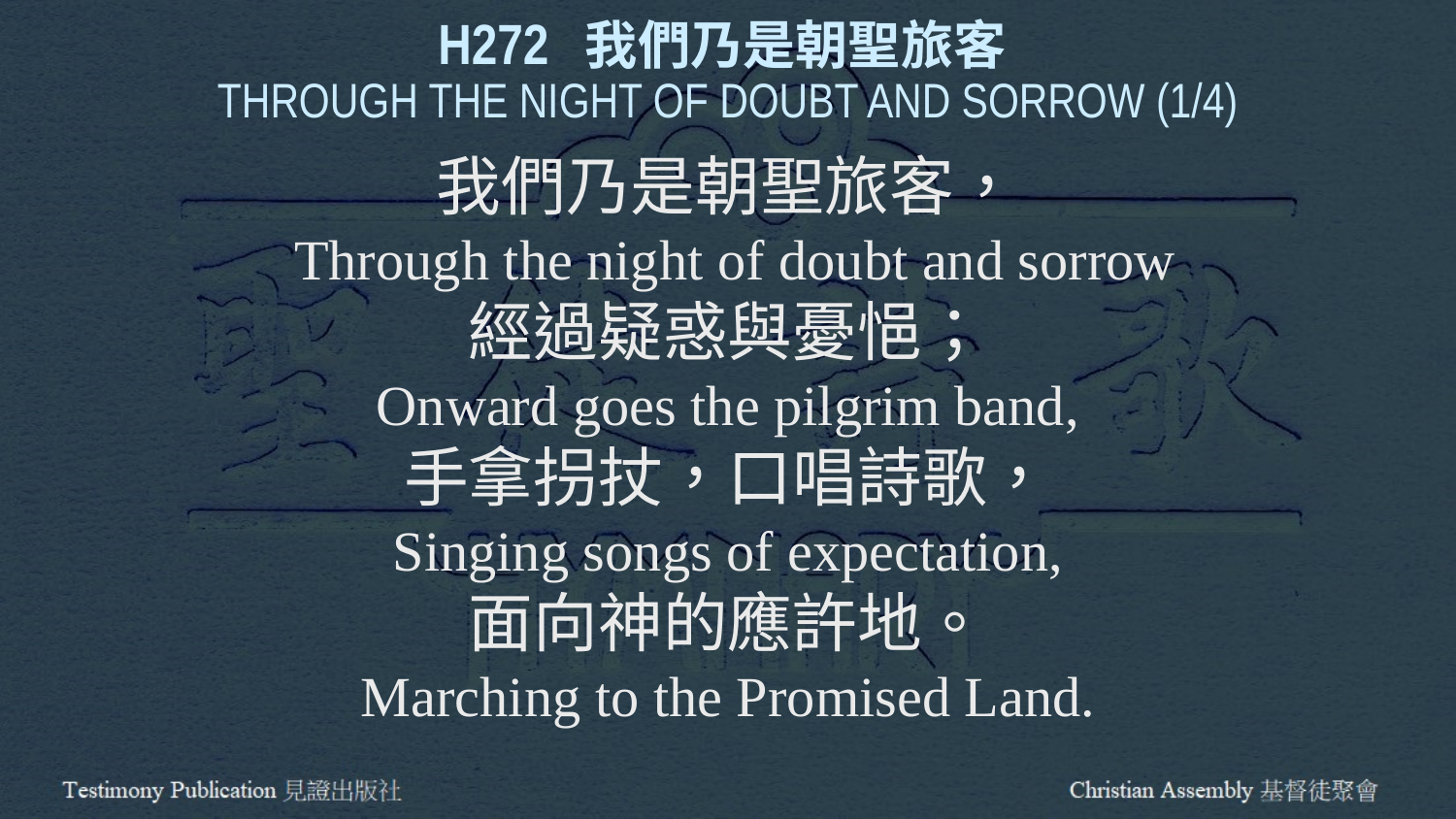

H272  我們乃是朝聖旅客
THROUGH THE NIGHT OF DOUBT AND SORROW (1/4)
我們乃是朝聖旅客，
 Through the night of doubt and sorrow
經過疑惑與憂悒；
Onward goes the pilgrim band,
手拿拐扙，口唱詩歌，
Singing songs of expectation,
面向神的應許地。
Marching to the Promised Land.